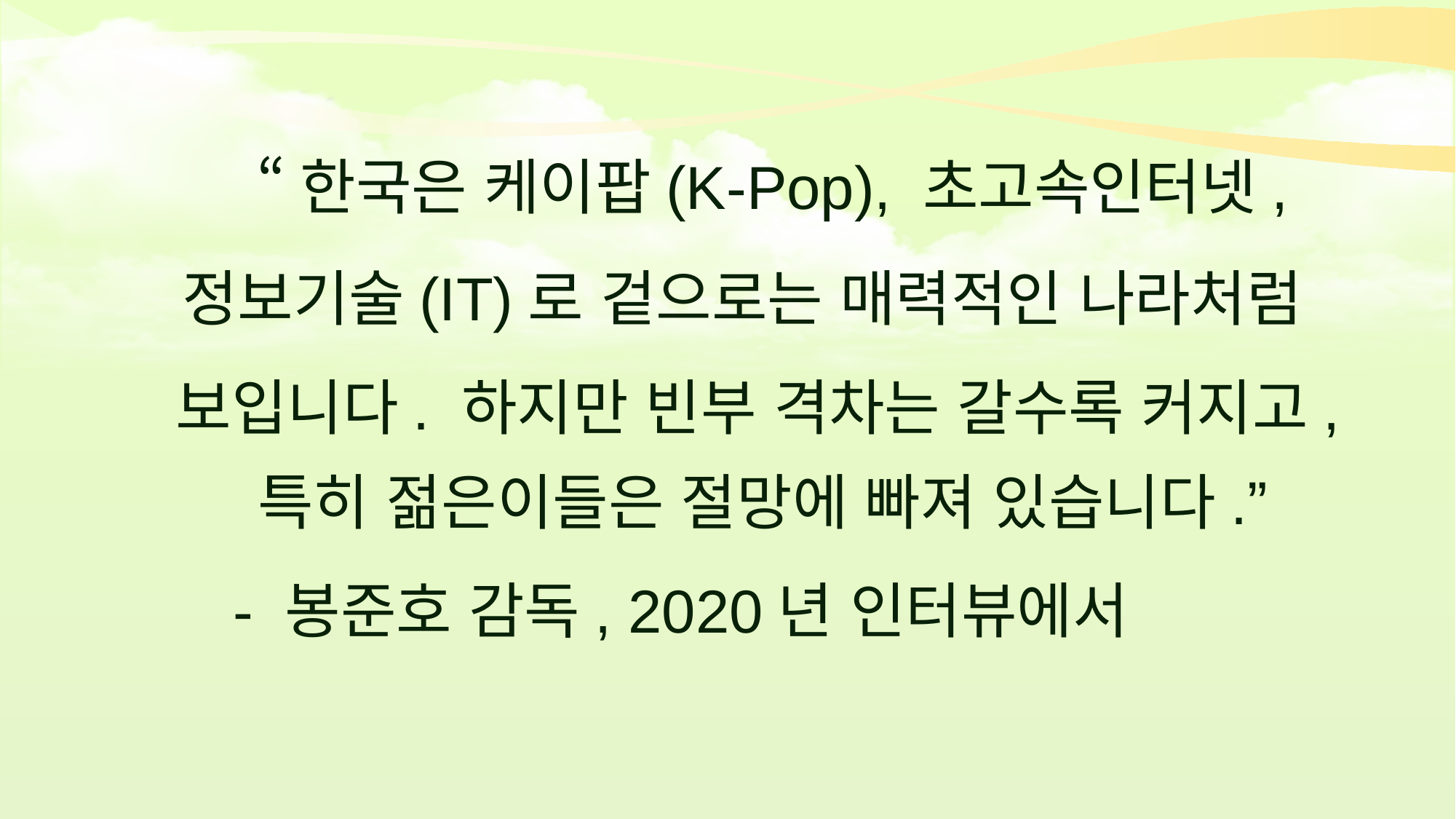

“한국은 케이팝(K-Pop), 초고속인터넷,
정보기술(IT)로 겉으로는 매력적인 나라처럼
 보입니다. 하지만 빈부 격차는 갈수록 커지고, 특히 젊은이들은 절망에 빠져 있습니다.”
      - 봉준호 감독, 2020년 인터뷰에서